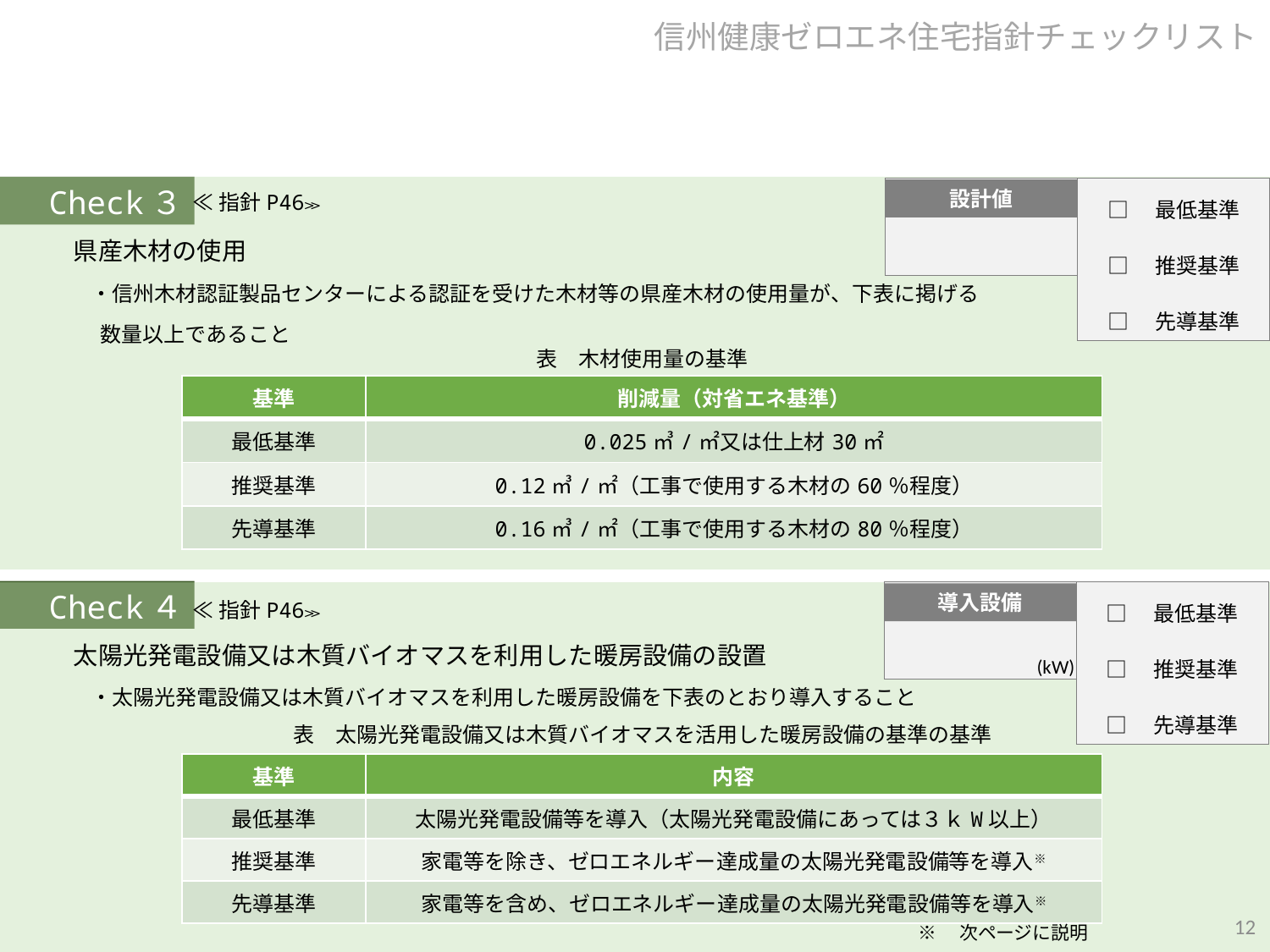

信州健康ゼロエネ住宅指針チェックリスト

□　最低基準
□　推奨基準
□　先導基準
設計値
Check３
　県産木材の使用
　　・信州木材認証製品センターによる認証を受けた木材等の県産木材の使用量が、下表に掲げる
　　  数量以上であること
≪指針P46≫
表　木材使用量の基準
| 基準 | 削減量（対省エネ基準） |
| --- | --- |
| 最低基準 | 0.025㎥/㎡又は仕上材30㎡ |
| 推奨基準 | 0.12㎥/㎡（工事で使用する木材の60％程度） |
| 先導基準 | 0.16㎥/㎡（工事で使用する木材の80％程度） |

□　最低基準
□　推奨基準
□　先導基準

導入設備
Check４
　太陽光発電設備又は木質バイオマスを利用した暖房設備の設置
　　・太陽光発電設備又は木質バイオマスを利用した暖房設備を下表のとおり導入すること
≪指針P46≫
(kW)

表　太陽光発電設備又は木質バイオマスを活用した暖房設備の基準の基準
| 基準 | 内容 |
| --- | --- |
| 最低基準 | 太陽光発電設備等を導入（太陽光発電設備にあっては３ｋW以上） |
| 推奨基準 | 家電等を除き、ゼロエネルギー達成量の太陽光発電設備等を導入※ |
| 先導基準 | 家電等を含め、ゼロエネルギー達成量の太陽光発電設備等を導入※ |
12
※　次ページに説明